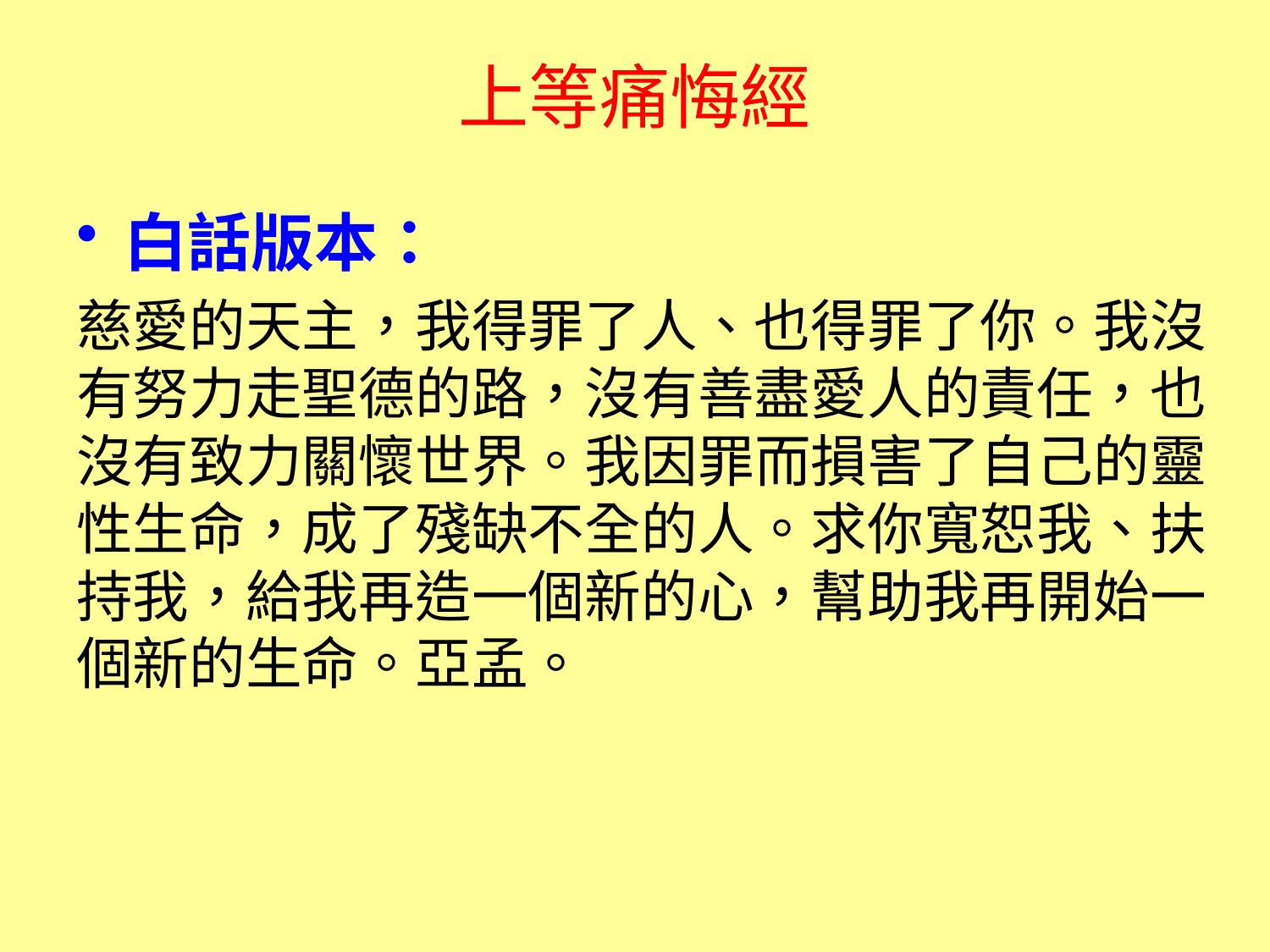

# 上等痛悔經
白話版本：
慈愛的天主，我得罪了人、也得罪了你。我沒有努力走聖德的路，沒有善盡愛人的責任，也沒有致力關懷世界。我因罪而損害了自己的靈性生命，成了殘缺不全的人。求你寬恕我、扶持我，給我再造一個新的心，幫助我再開始一個新的生命。亞孟。